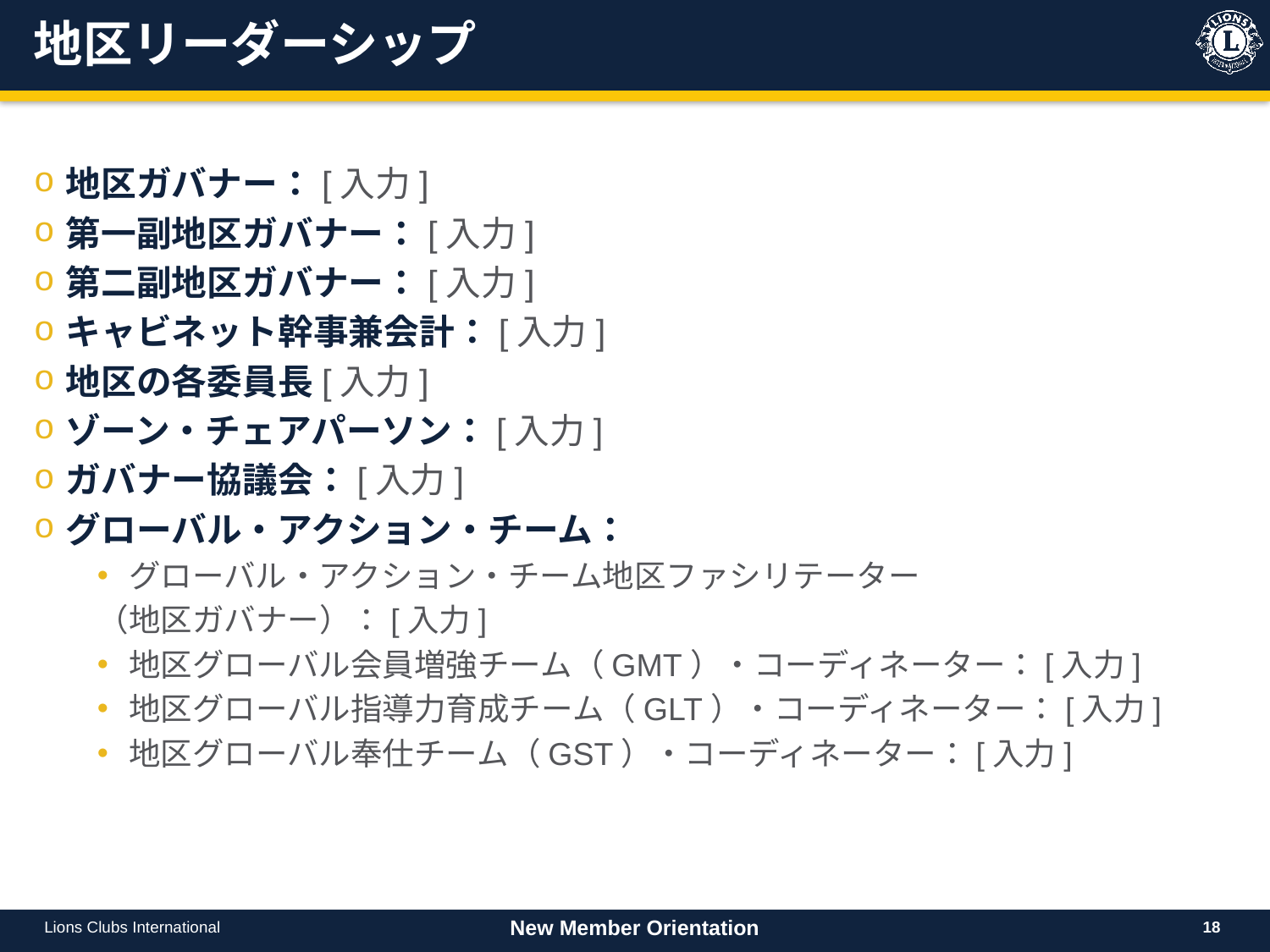

# 地区リーダーシップ
地区ガバナー：[入力]
第一副地区ガバナー：[入力]
第二副地区ガバナー：[入力]
キャビネット幹事兼会計：[入力]
地区の各委員長[入力]
ゾーン・チェアパーソン：[入力]
ガバナー協議会：[入力]
グローバル・アクション・チーム：
グローバル・アクション・チーム地区ファシリテーター
（地区ガバナー）：[入力]
地区グローバル会員増強チーム（GMT）・コーディネーター：[入力]
地区グローバル指導力育成チーム（GLT）・コーディネーター：[入力]
地区グローバル奉仕チーム（GST）・コーディネーター：[入力]